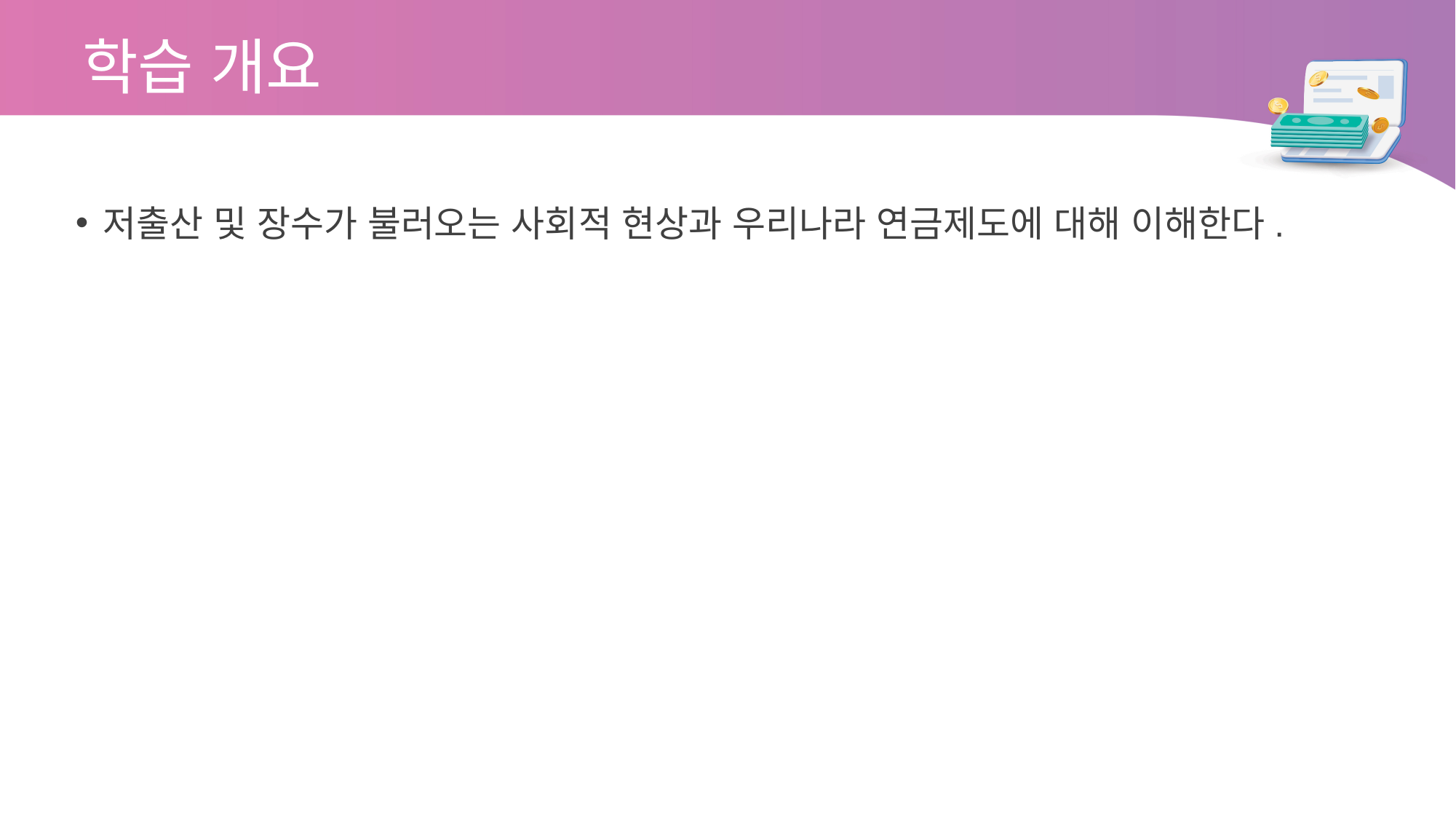

학습 개요
저출산 및 장수가 불러오는 사회적 현상과 우리나라 연금제도에 대해 이해한다.